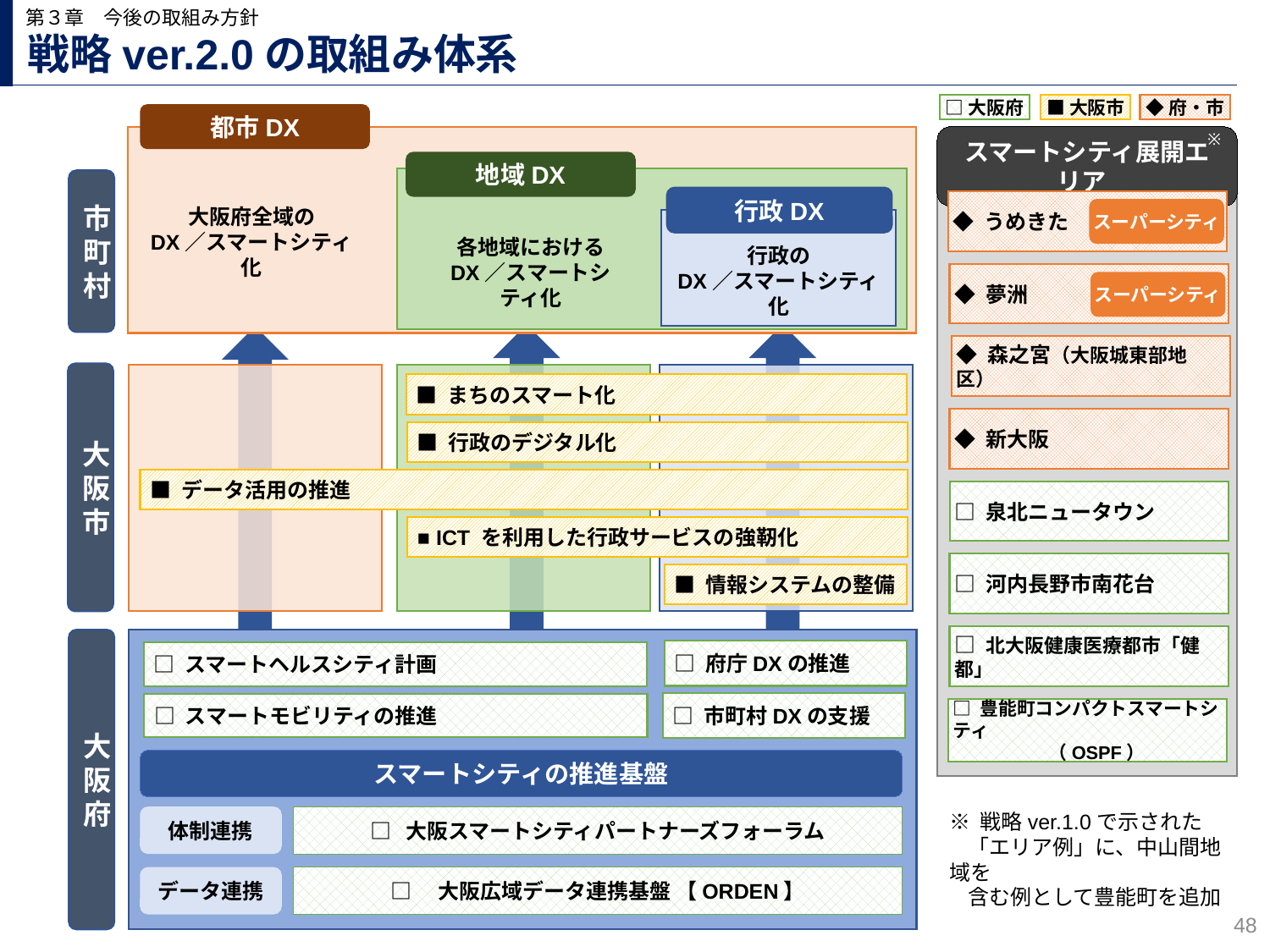

第３章　今後の取組み方針
# 戦略ver.2.0の取組み体系
□大阪府
■大阪市
◆府・市
都市DX
※

スマートシティ展開エリア
地域DX

市町村
行政DX
◆ うめきた
大阪府全域の
DX／スマートシティ化
スーパーシティ

行政の
DX／スマートシティ化
各地域における
DX／スマートシティ化
◆ 夢洲
スーパーシティ

◆ 森之宮（大阪城東部地区）
大阪市

■ まちのスマート化
◆ 新大阪
■ 行政のデジタル化
■ データ活用の推進
□ 泉北ニュータウン
■ ICT を利用した行政サービスの強靭化
□ 河内長野市南花台
■ 情報システムの整備
□ 北大阪健康医療都市「健都」

大阪府
□ 府庁DXの推進
□ スマートヘルスシティ計画
□ 市町村DXの支援
□ スマートモビリティの推進
□ 豊能町コンパクトスマートシティ
　（OSPF）
スマートシティの推進基盤
※ 戦略ver.1.0で示された
   「エリア例」に、中山間地域を
   含む例として豊能町を追加
体制連携
□  大阪スマートシティパートナーズフォーラム
データ連携
□　大阪広域データ連携基盤 【ORDEN】
48